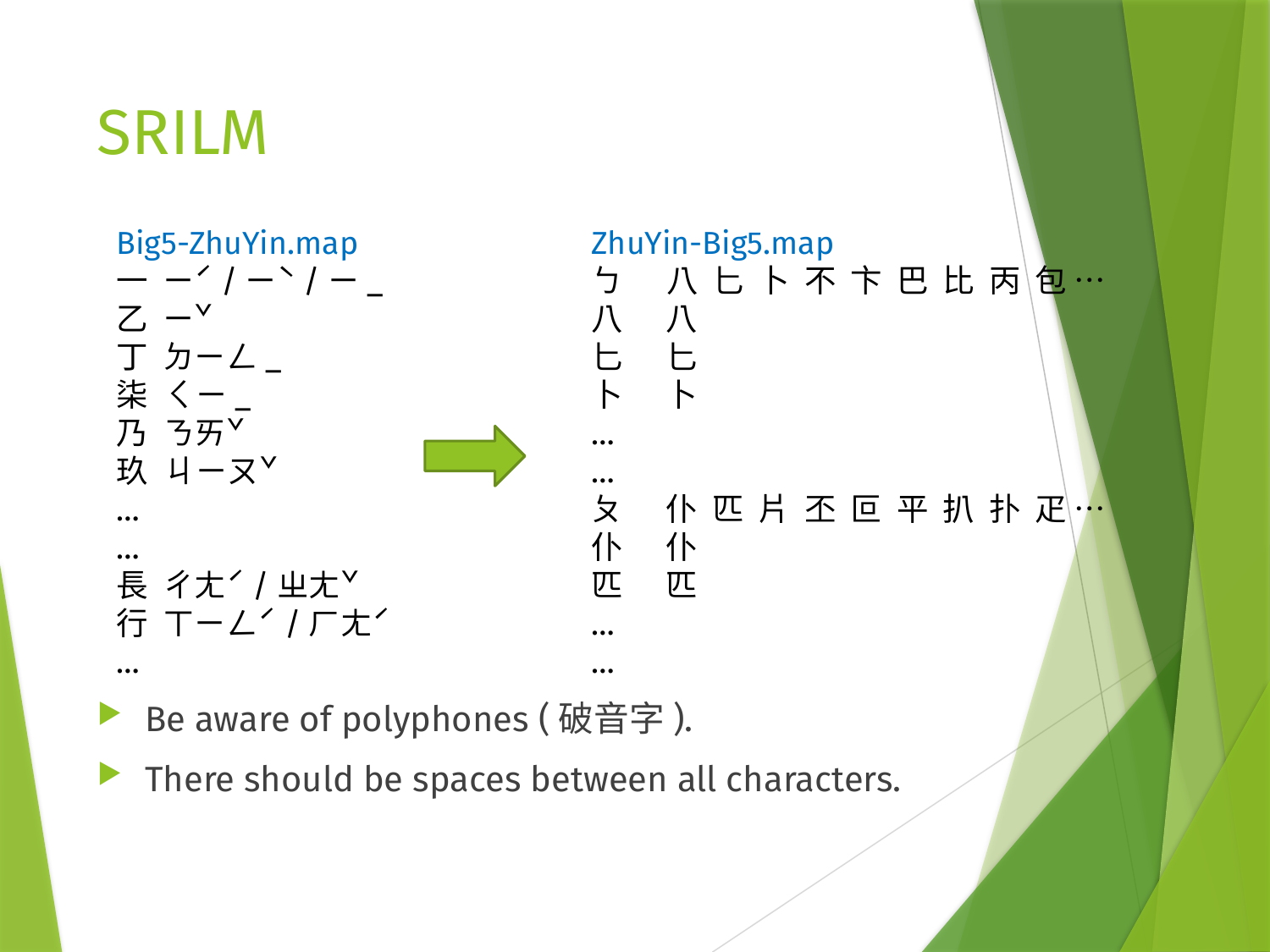

# SRILM
Big5-ZhuYin.map
一  ㄧˊ/ㄧˋ/ㄧ_
乙  ㄧˇ
丁  ㄉㄧㄥ_
ㄑㄧ_
乃  ㄋㄞˇ
ㄐㄧㄡˇ
…
…
長  ㄔㄤˊ/ㄓㄤˇ
行  ㄒㄧㄥˊ/ㄏㄤˊ
…
ZhuYin-Big5.map
ㄅ      八  匕  卜  不  卞  巴  比  丙  包 …
八      八
匕      匕
卜      卜
…
…
ㄆ      仆  匹  片  丕  叵  平  扒  扑  疋 …
仆      仆
匹      匹
…
…

Be aware of polyphones (破音字).
There should be spaces between all characters.